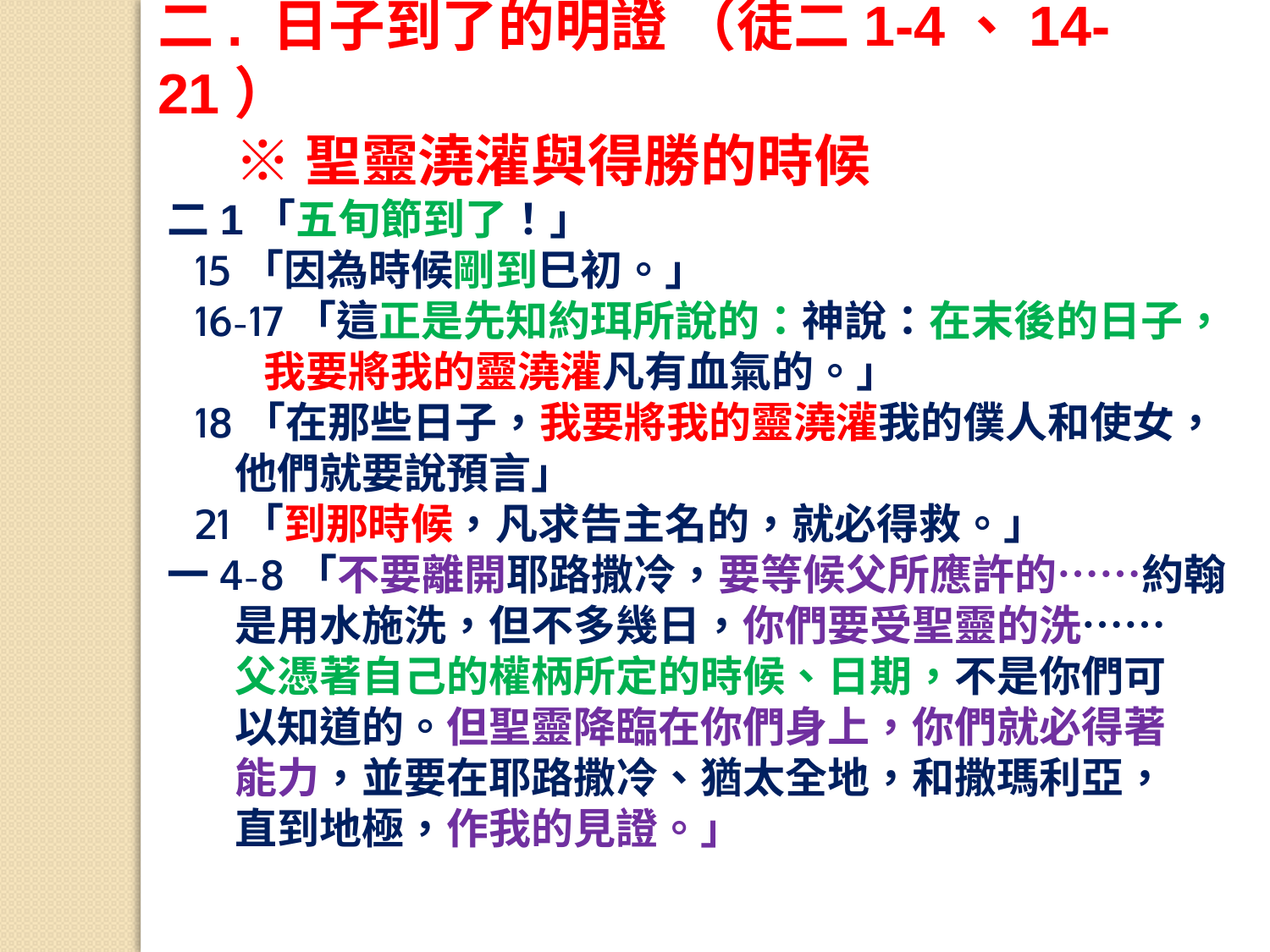

二. 日子到了的明證 （徒二1-4、14-21）
      ※聖靈澆灌與得勝的時候
二1「五旬節到了！」
  15「因為時候剛到巳初。」
  16-17「這正是先知約珥所說的：神說：在末後的日子，
         我要將我的靈澆灌凡有血氣的。」
  18「在那些日子，我要將我的靈澆灌我的僕人和使女，
      他們就要說預言」
  21「到那時候，凡求告主名的，就必得救。」
一4-8「不要離開耶路撒冷，要等候父所應許的……約翰
      是用水施洗，但不多幾日，你們要受聖靈的洗……
      父憑著自己的權柄所定的時候、日期，不是你們可
      以知道的。但聖靈降臨在你們身上，你們就必得著
      能力，並要在耶路撒冷、猶太全地，和撒瑪利亞，
      直到地極，作我的見證。」